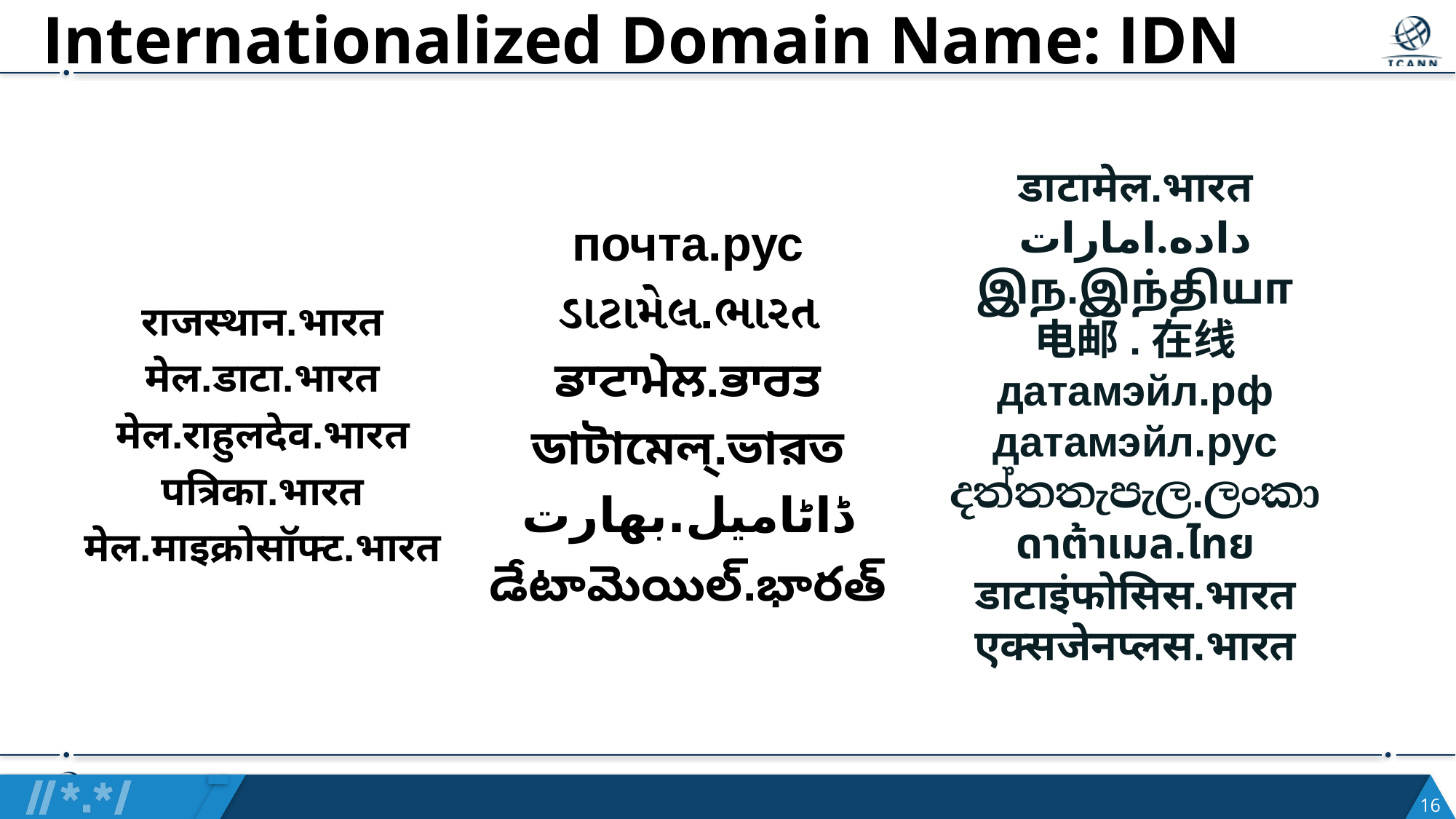

# Internationalized Domain Name: IDN

почта.рус
ડાટામેલ.ભારત
ਡਾਟਾਮੇਲ.ਭਾਰਤ
ডাটামেল্.ভারত
ڈاٹامیل.بھارت
డేటామెయిల్.భారత్

डाटामेल.भारत
داده.امارات
இந.இந்தியா
电邮.在线
датамэйл.рф
датамэйл.рус
දත්තතැපැල.ලංකා
ดาต้าเมล.ไทย
डाटाइंफोसिस.भारत
एक्सजेनप्लस.भारत

राजस्थान.भारत
मेल.डाटा.भारत
मेल.राहुलदेव.भारत
पत्रिका.भारत
मेल.माइक्रोसॉफ्ट.भारत